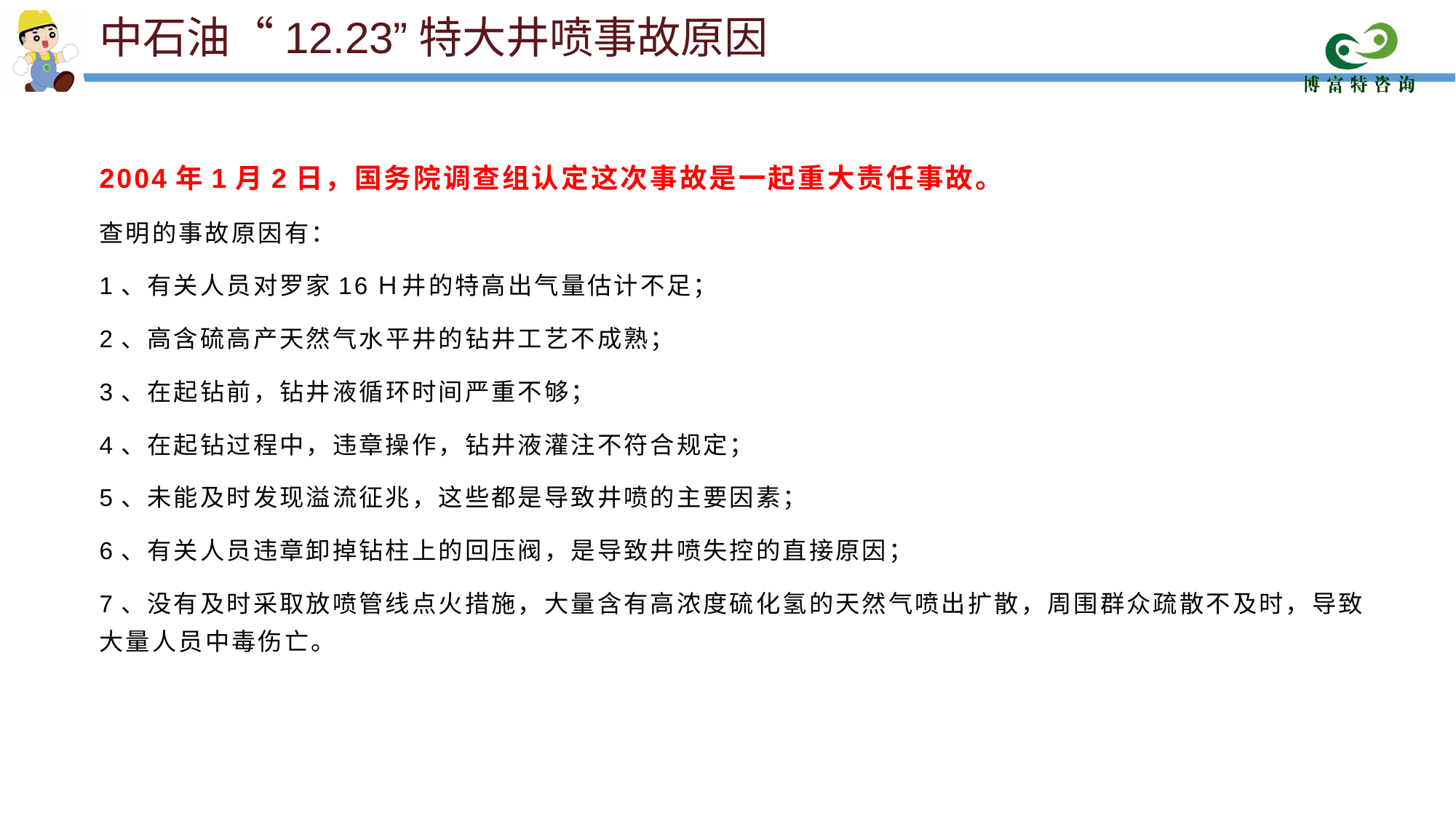

中石油“12.23”特大井喷事故原因
2004年1月2日，国务院调查组认定这次事故是一起重大责任事故。
查明的事故原因有：
1、有关人员对罗家16Ｈ井的特高出气量估计不足；
2、高含硫高产天然气水平井的钻井工艺不成熟；
3、在起钻前，钻井液循环时间严重不够；
4、在起钻过程中，违章操作，钻井液灌注不符合规定；
5、未能及时发现溢流征兆，这些都是导致井喷的主要因素；
6、有关人员违章卸掉钻柱上的回压阀，是导致井喷失控的直接原因；
7、没有及时采取放喷管线点火措施，大量含有高浓度硫化氢的天然气喷出扩散，周围群众疏散不及时，导致大量人员中毒伤亡。